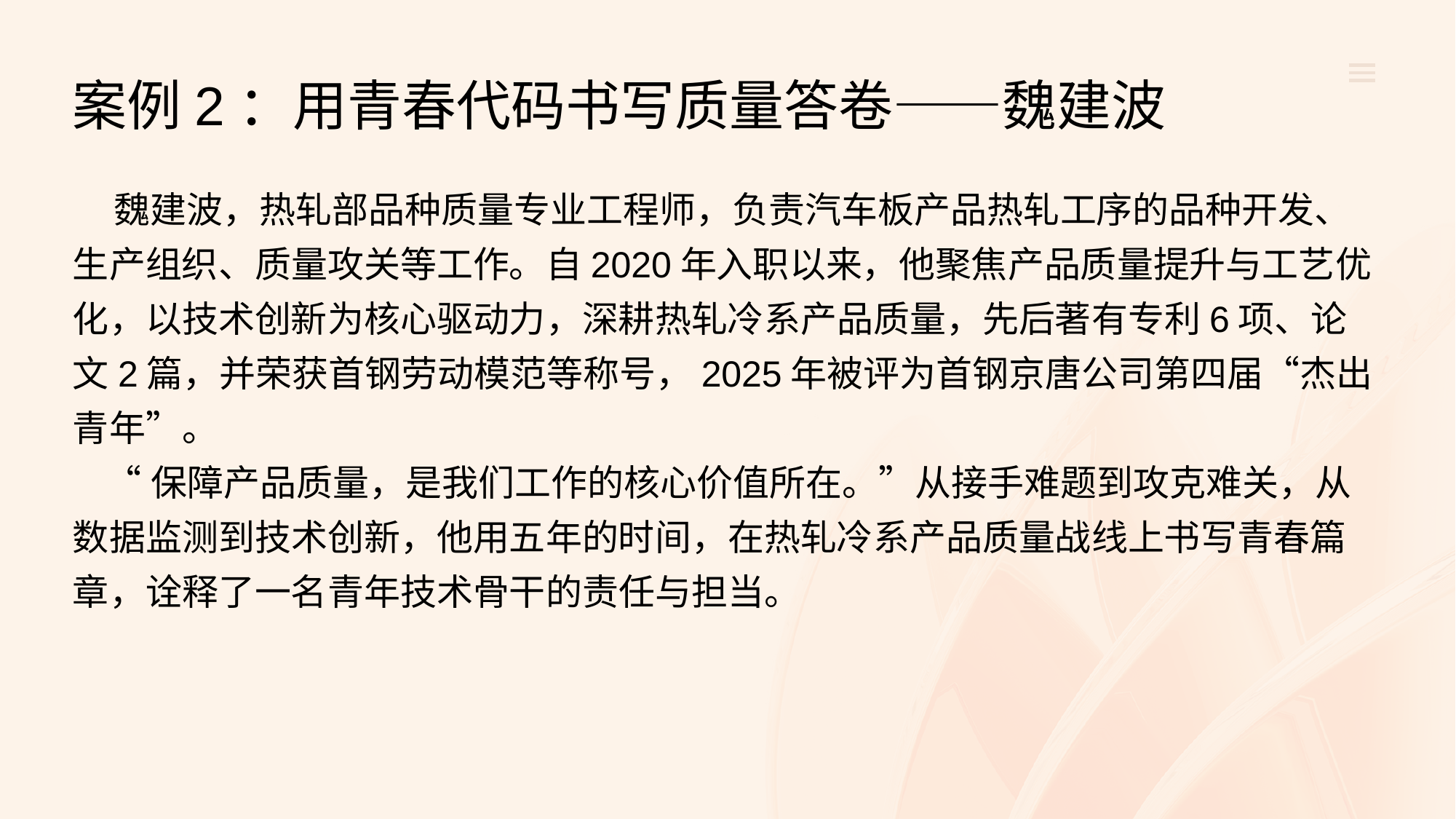

案例2：用青春代码书写质量答卷——魏建波
    魏建波，热轧部品种质量专业工程师，负责汽车板产品热轧工序的品种开发、生产组织、质量攻关等工作。自2020年入职以来，他聚焦产品质量提升与工艺优化，以技术创新为核心驱动力，深耕热轧冷系产品质量，先后著有专利6项、论文2篇，并荣获首钢劳动模范等称号，2025年被评为首钢京唐公司第四届“杰出青年”。
    “保障产品质量，是我们工作的核心价值所在。”从接手难题到攻克难关，从数据监测到技术创新，他用五年的时间，在热轧冷系产品质量战线上书写青春篇章，诠释了一名青年技术骨干的责任与担当。